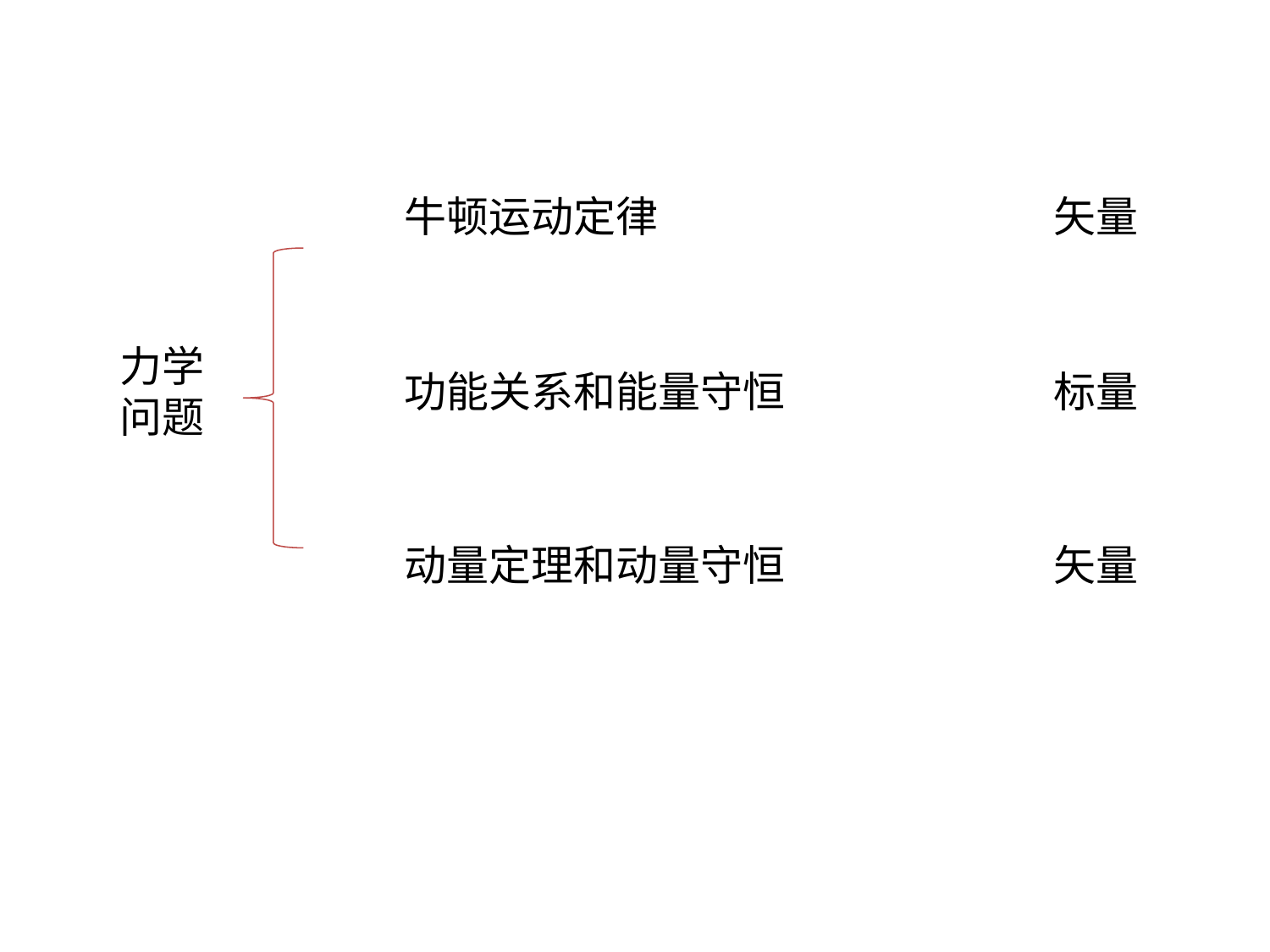

牛顿运动定律
矢量

力学问题
功能关系和能量守恒
标量
动量定理和动量守恒
矢量